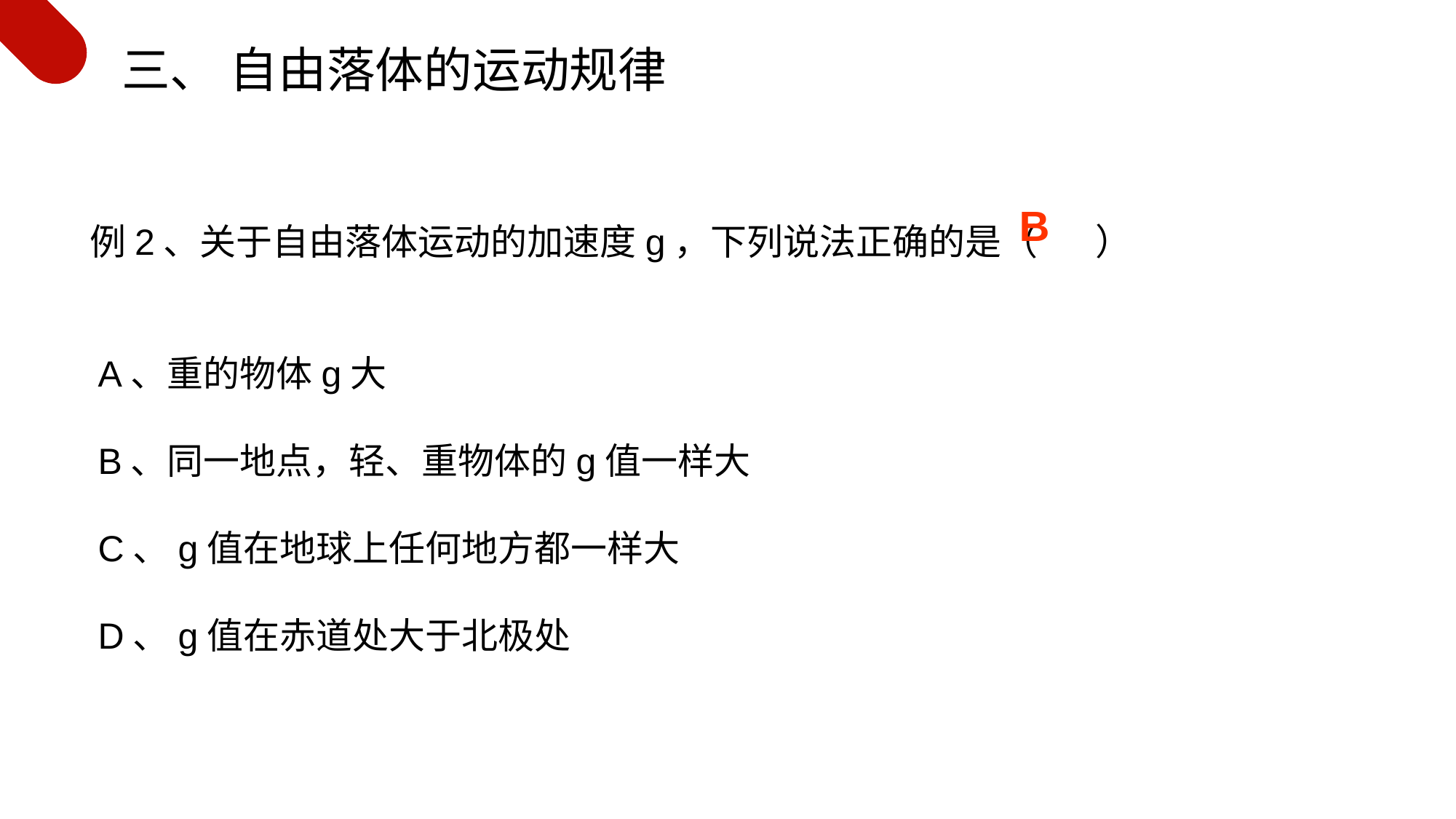

三、 自由落体的运动规律
例2、关于自由落体运动的加速度g，下列说法正确的是（       ）
B
A、重的物体g大
B、同一地点，轻、重物体的g值一样大
C、g值在地球上任何地方都一样大
D、g值在赤道处大于北极处